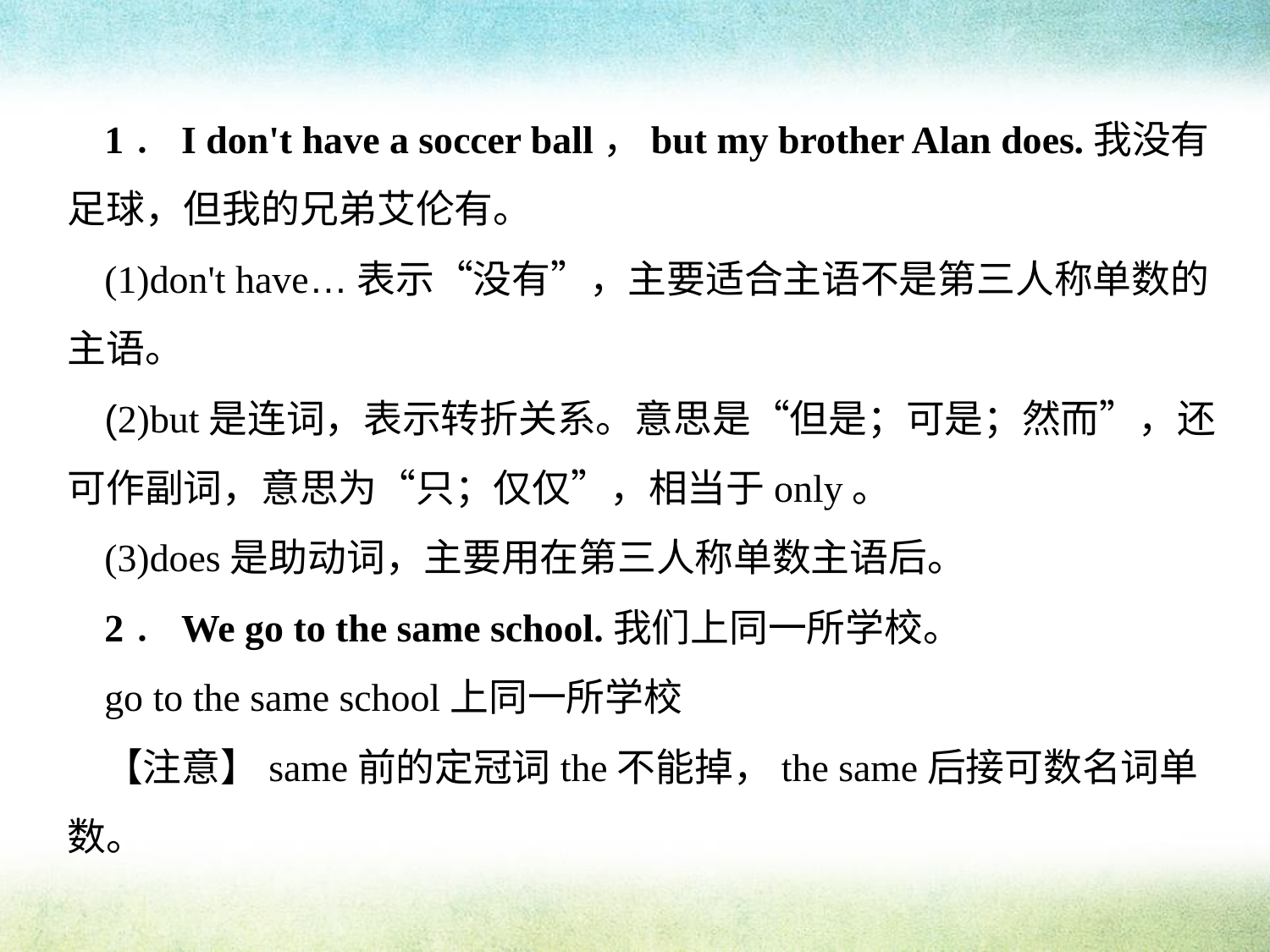

1．I don't have a soccer ball，but my brother Alan does.我没有足球，但我的兄弟艾伦有。
(1)don't have…表示“没有”，主要适合主语不是第三人称单数的主语。
(2)but是连词，表示转折关系。意思是“但是；可是；然而”，还可作副词，意思为“只；仅仅”，相当于only。
(3)does是助动词，主要用在第三人称单数主语后。
2．We go to the same school.我们上同一所学校。
go to the same school上同一所学校
【注意】same前的定冠词the不能掉，the same后接可数名词单数。